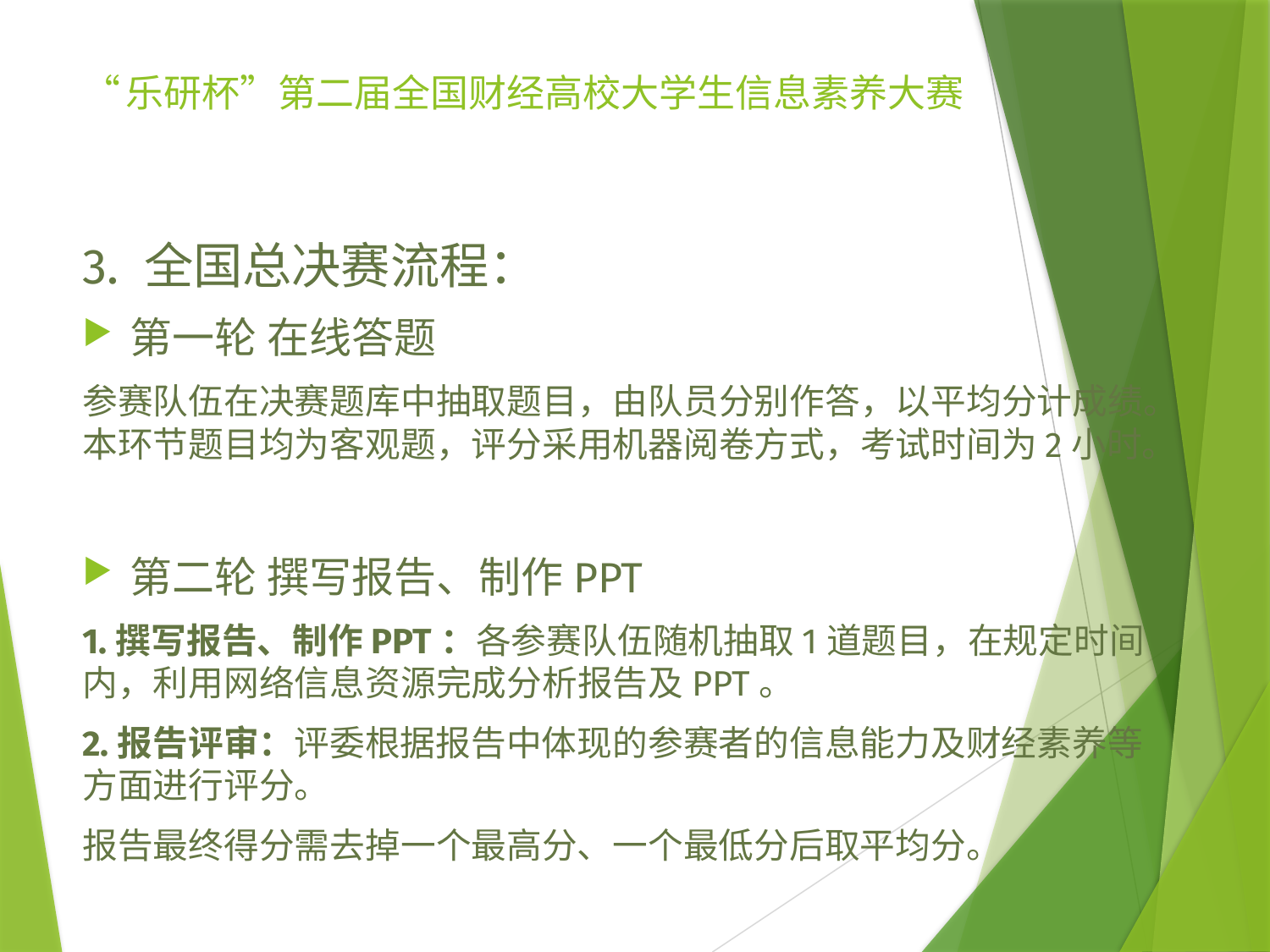

# “乐研杯”第二届全国财经高校大学生信息素养大赛
3. 全国总决赛流程：
第一轮 在线答题
参赛队伍在决赛题库中抽取题目，由队员分别作答，以平均分计成绩。本环节题目均为客观题，评分采用机器阅卷方式，考试时间为2小时。

第二轮 撰写报告、制作PPT
1.撰写报告、制作PPT：各参赛队伍随机抽取1道题目，在规定时间内，利用网络信息资源完成分析报告及PPT。
2.报告评审：评委根据报告中体现的参赛者的信息能力及财经素养等方面进行评分。
报告最终得分需去掉一个最高分、一个最低分后取平均分。